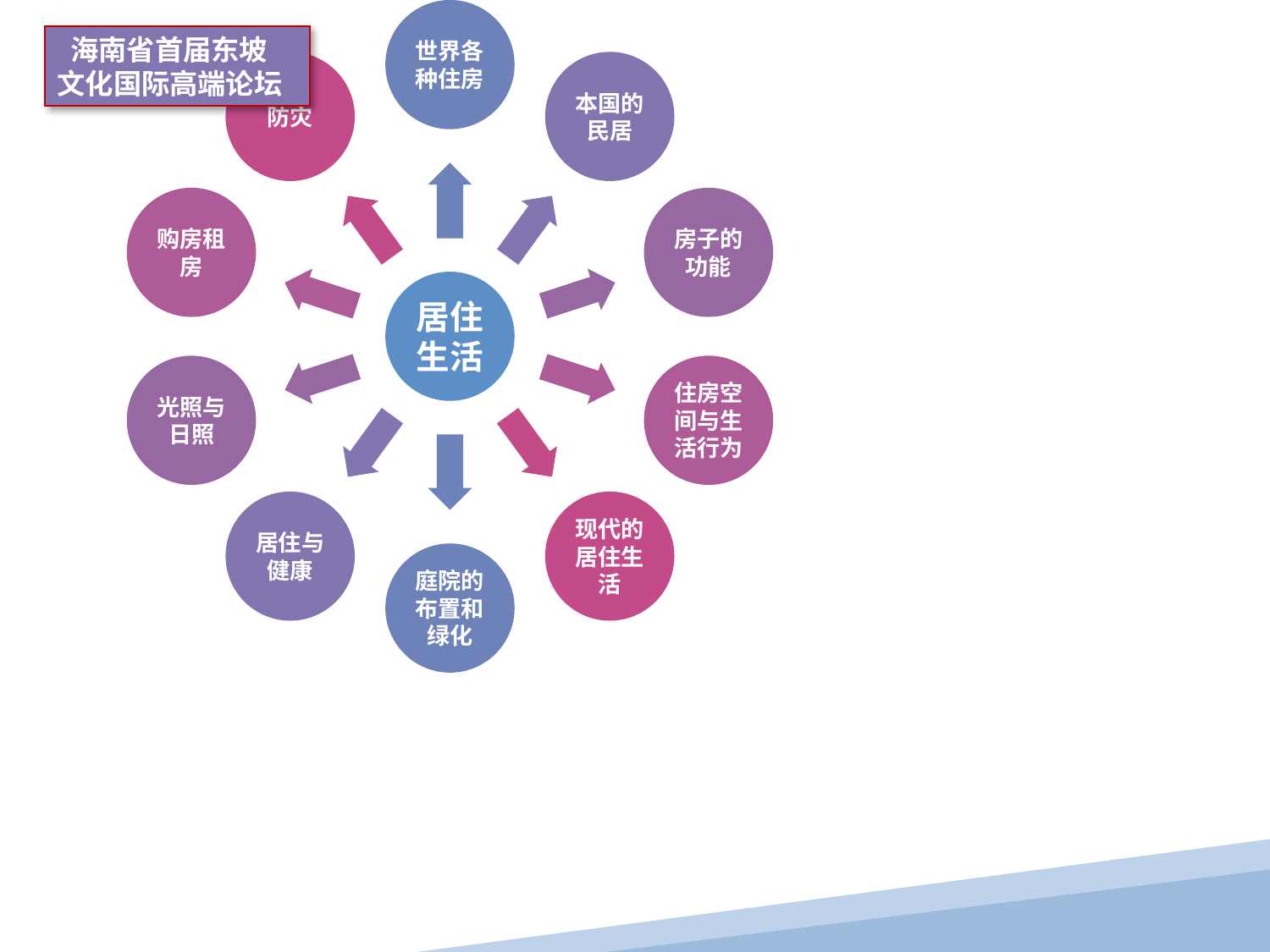

海南省首届东坡
文化国际高端论坛
居住生活

世界各种住房

本国的民居

房子的功能

住房空间与生活行为

现代的居住生活

庭院的布置和绿化

居住与健康

光照与日照

购房租房

防灾